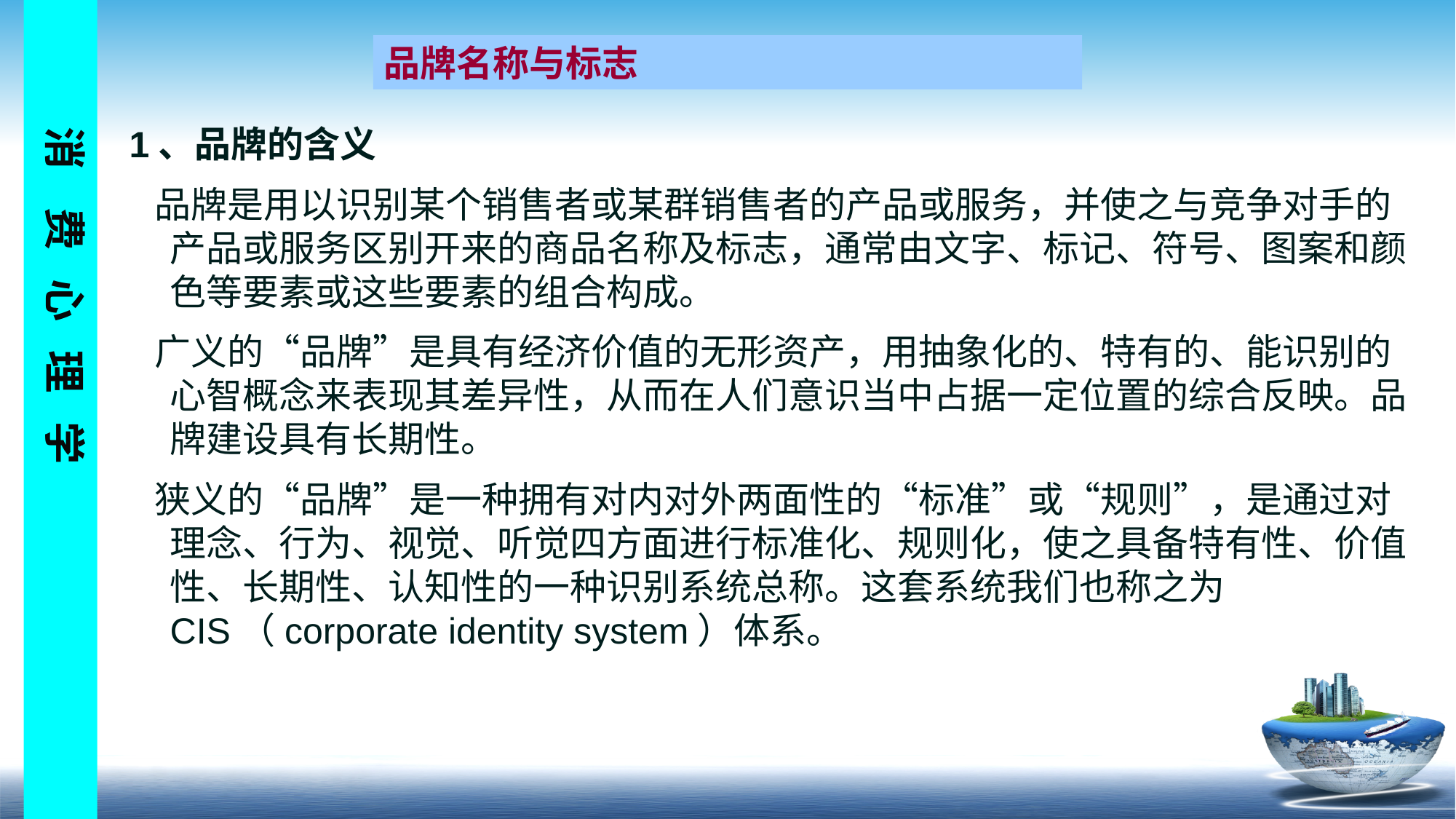

品牌名称与标志
1、品牌的含义
  品牌是用以识别某个销售者或某群销售者的产品或服务，并使之与竞争对手的产品或服务区别开来的商品名称及标志，通常由文字、标记、符号、图案和颜色等要素或这些要素的组合构成。
  广义的“品牌”是具有经济价值的无形资产，用抽象化的、特有的、能识别的心智概念来表现其差异性，从而在人们意识当中占据一定位置的综合反映。品牌建设具有长期性。
  狭义的“品牌”是一种拥有对内对外两面性的“标准”或“规则”，是通过对理念、行为、视觉、听觉四方面进行标准化、规则化，使之具备特有性、价值性、长期性、认知性的一种识别系统总称。这套系统我们也称之为CIS（corporate identity system）体系。